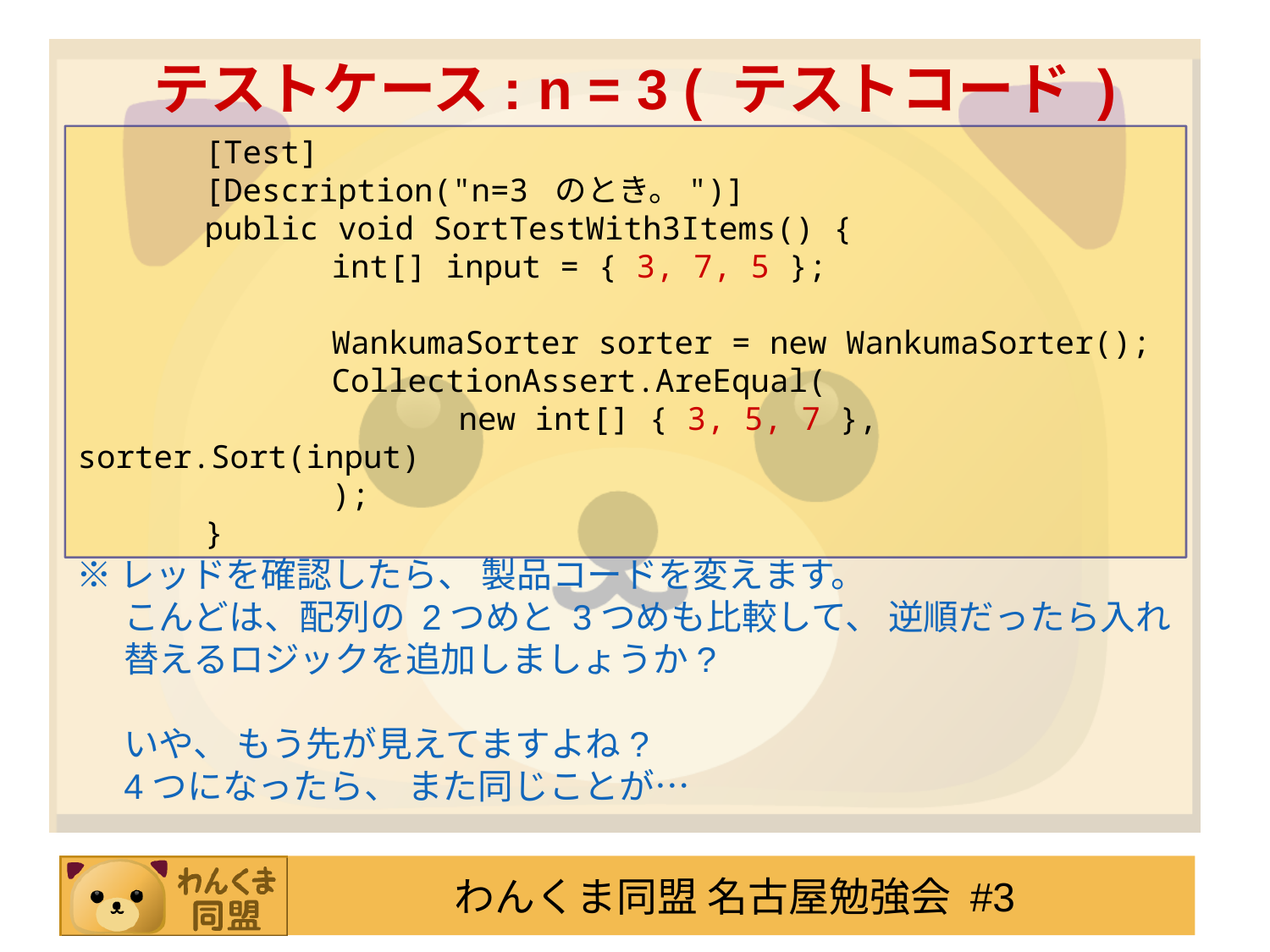

# テストケース: n = 3 ( テストコード )
	[Test]
	[Description("n=3 のとき。")]
	public void SortTestWith3Items() {
		int[] input = { 3, 7, 5 };

		WankumaSorter sorter = new WankumaSorter();
		CollectionAssert.AreEqual(
			new int[] { 3, 5, 7 }, sorter.Sort(input)
		);
	}
※レッドを確認したら、 製品コードを変えます。
こんどは、配列の 2つめと 3つめも比較して、 逆順だったら入れ替えるロジックを追加しましょうか?
いや、 もう先が見えてますよね?
4つになったら、 また同じことが…